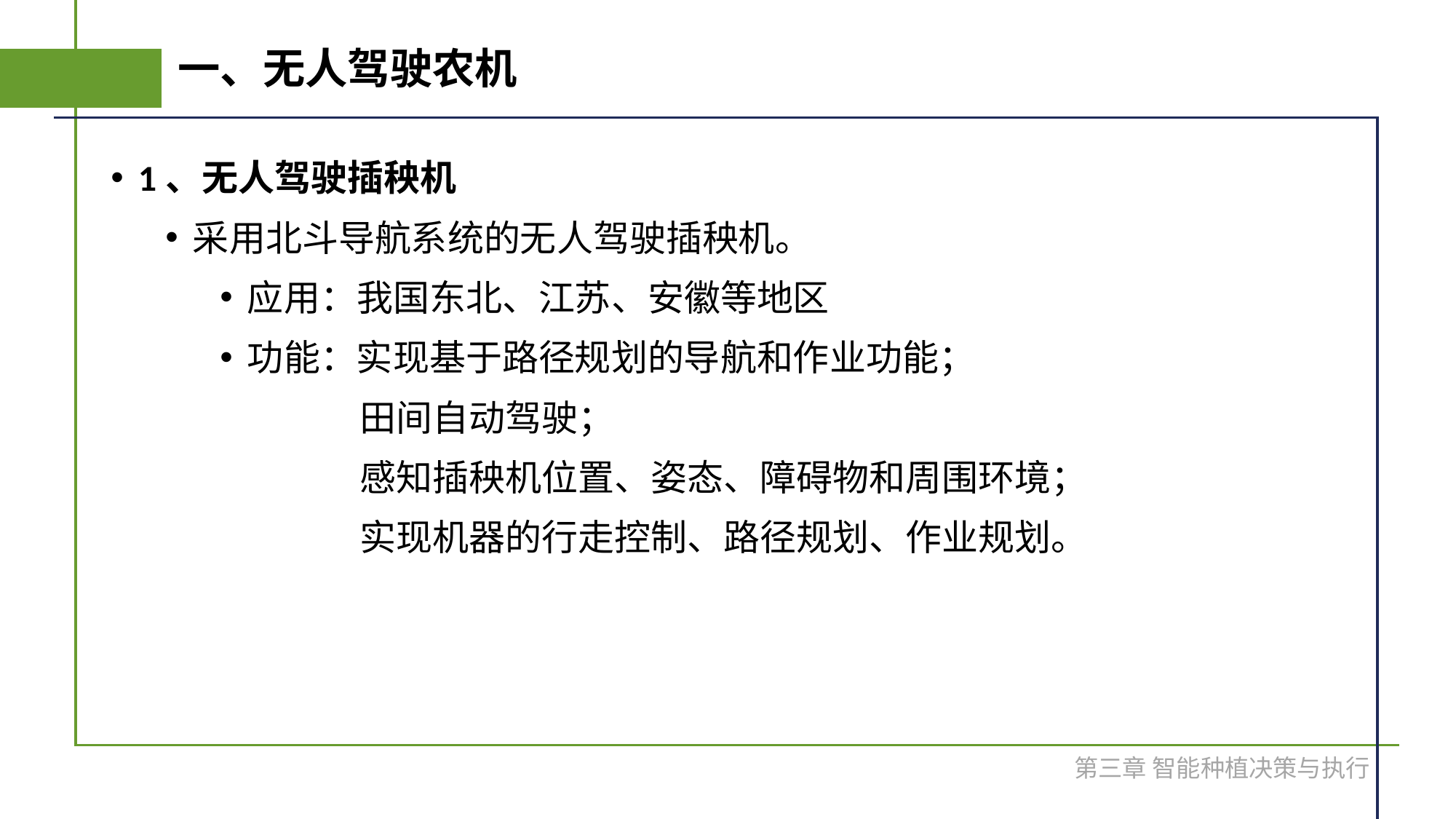

# 一、无人驾驶农机
1、无人驾驶插秧机
采用北斗导航系统的无人驾驶插秧机。
应用：我国东北、江苏、安徽等地区
功能：实现基于路径规划的导航和作业功能；
                田间自动驾驶；
                感知插秧机位置、姿态、障碍物和周围环境；
                实现机器的行走控制、路径规划、作业规划。

第三章 智能种植决策与执行